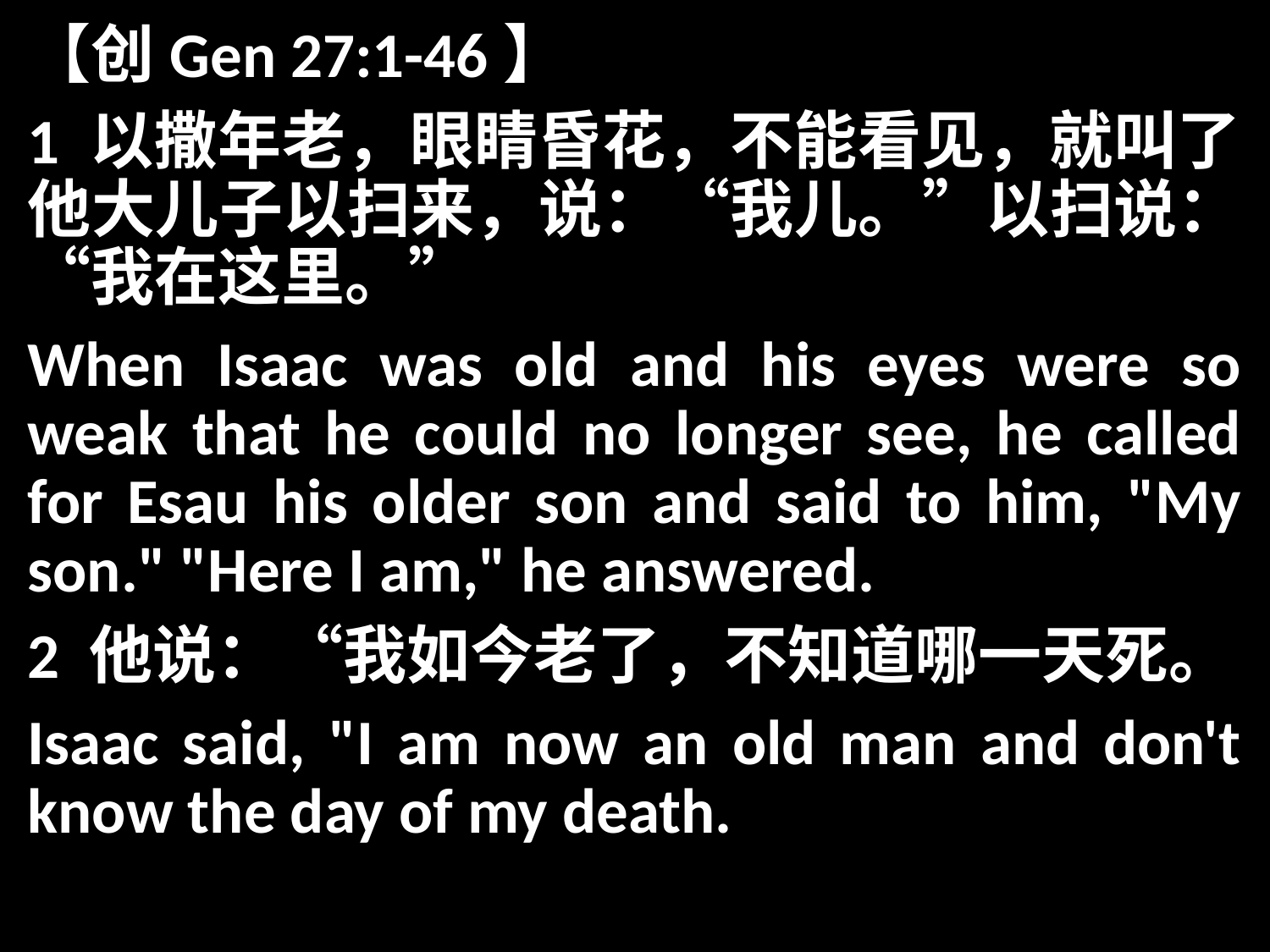

【创Gen 27:1-46】
1 以撒年老，眼睛昏花，不能看见，就叫了他大儿子以扫来，说：“我儿。”以扫说：“我在这里。”
When Isaac was old and his eyes were so weak that he could no longer see, he called for Esau his older son and said to him, "My son." "Here I am," he answered.
2 他说：“我如今老了，不知道哪一天死。
Isaac said, "I am now an old man and don't know the day of my death.